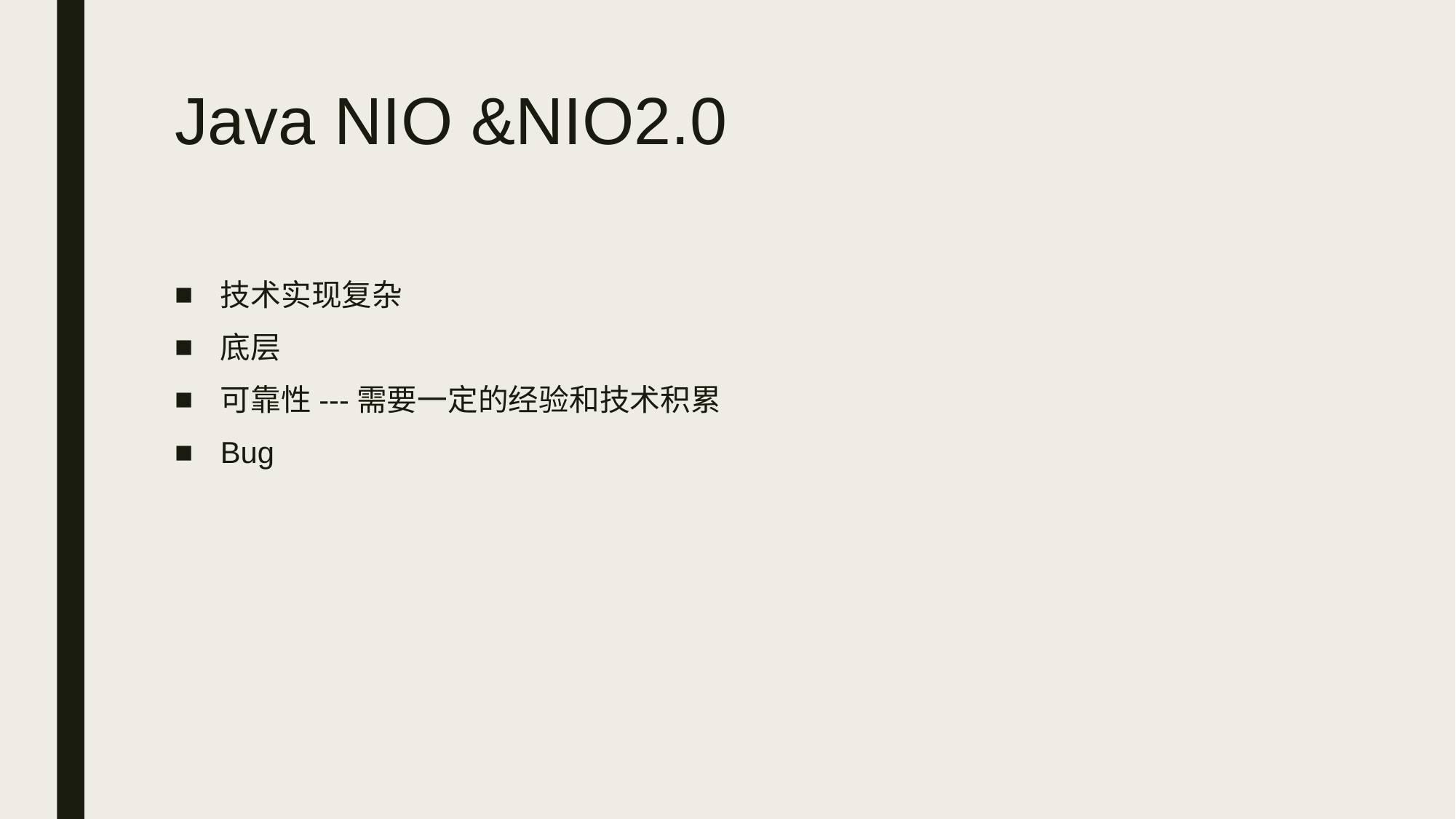

# Java NIO &NIO2.0
技术实现复杂
底层
可靠性---需要一定的经验和技术积累
Bug